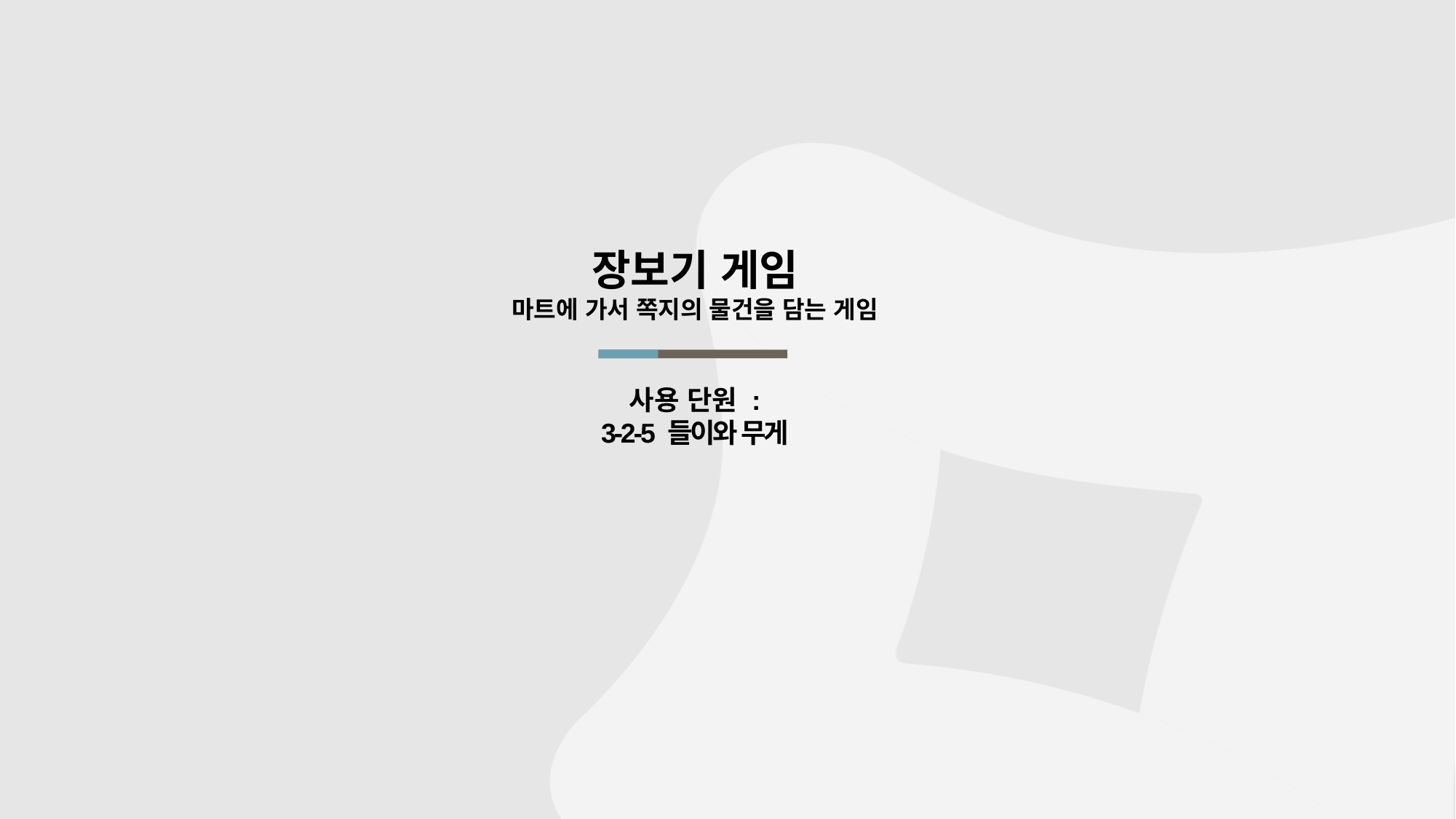

장보기 게임
마트에 가서 쪽지의 물건을 담는 게임
# 사용 단원 : 3-2-5 들이와 무게